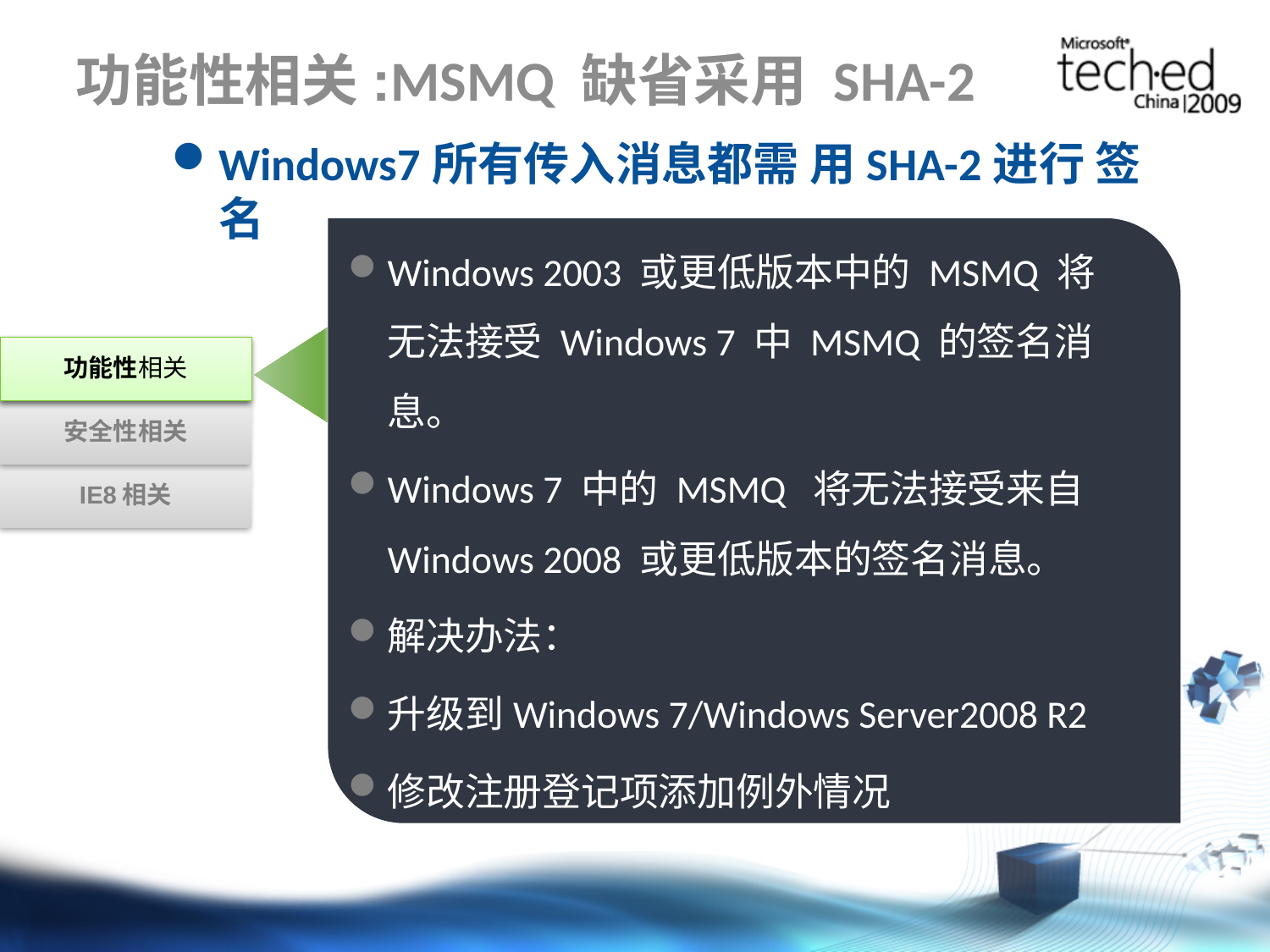

# 功能性相关:MSMQ 缺省采用 SHA-2
Windows7所有传入消息都需 用SHA-2进行 签名

Windows 2003 或更低版本中的 MSMQ 将无法接受 Windows 7 中 MSMQ 的签名消息。
Windows 7 中的 MSMQ  将无法接受来自 Windows 2008 或更低版本的签名消息。
解决办法：
升级到Windows 7/Windows Server2008 R2
修改注册登记项添加例外情况

Media
安全性相关
IE8相关
功能性相关